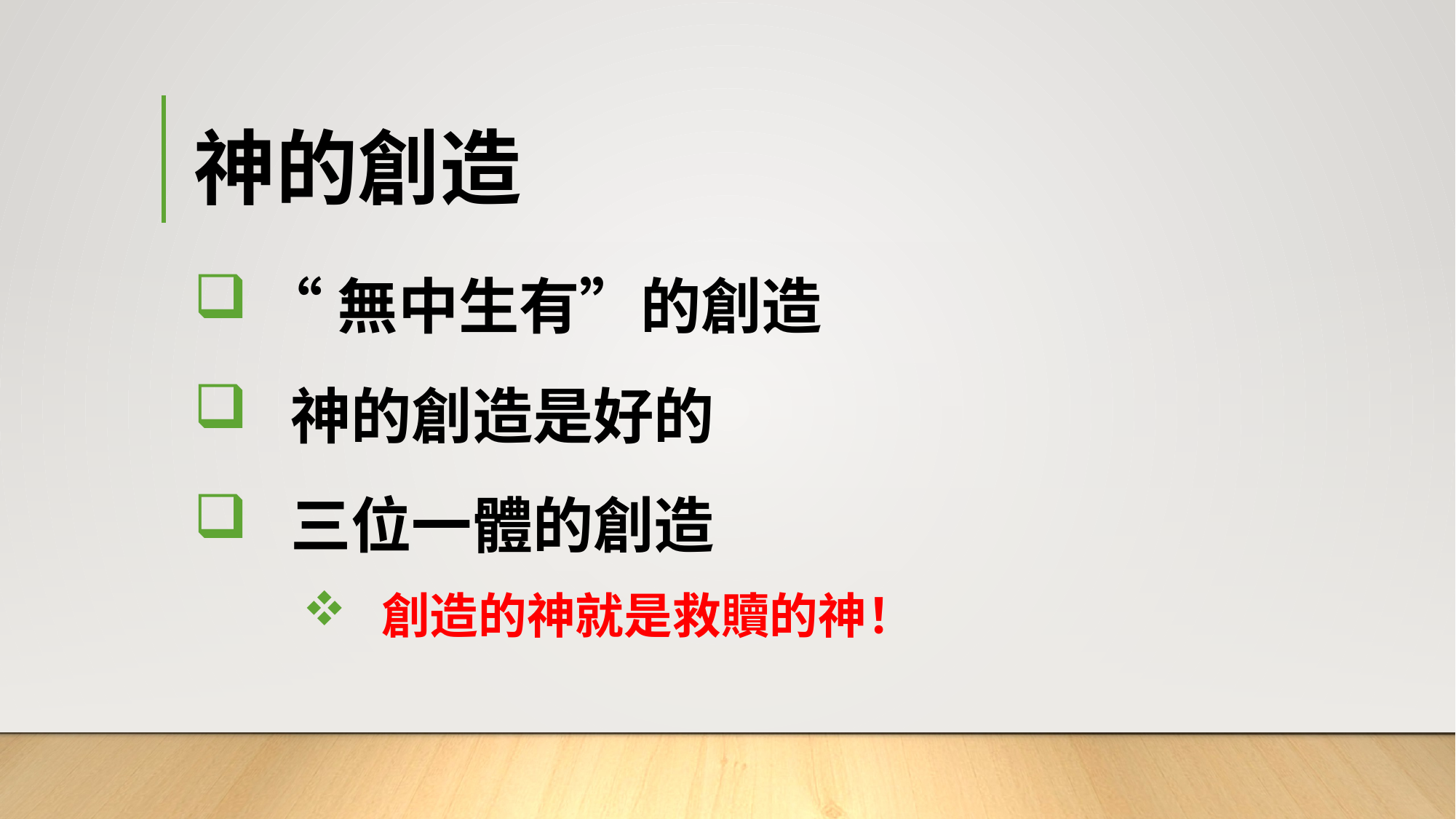

# 神的創造
 “無中生有”的創造
  神的創造是好的
  三位一體的創造
  創造的神就是救贖的神！